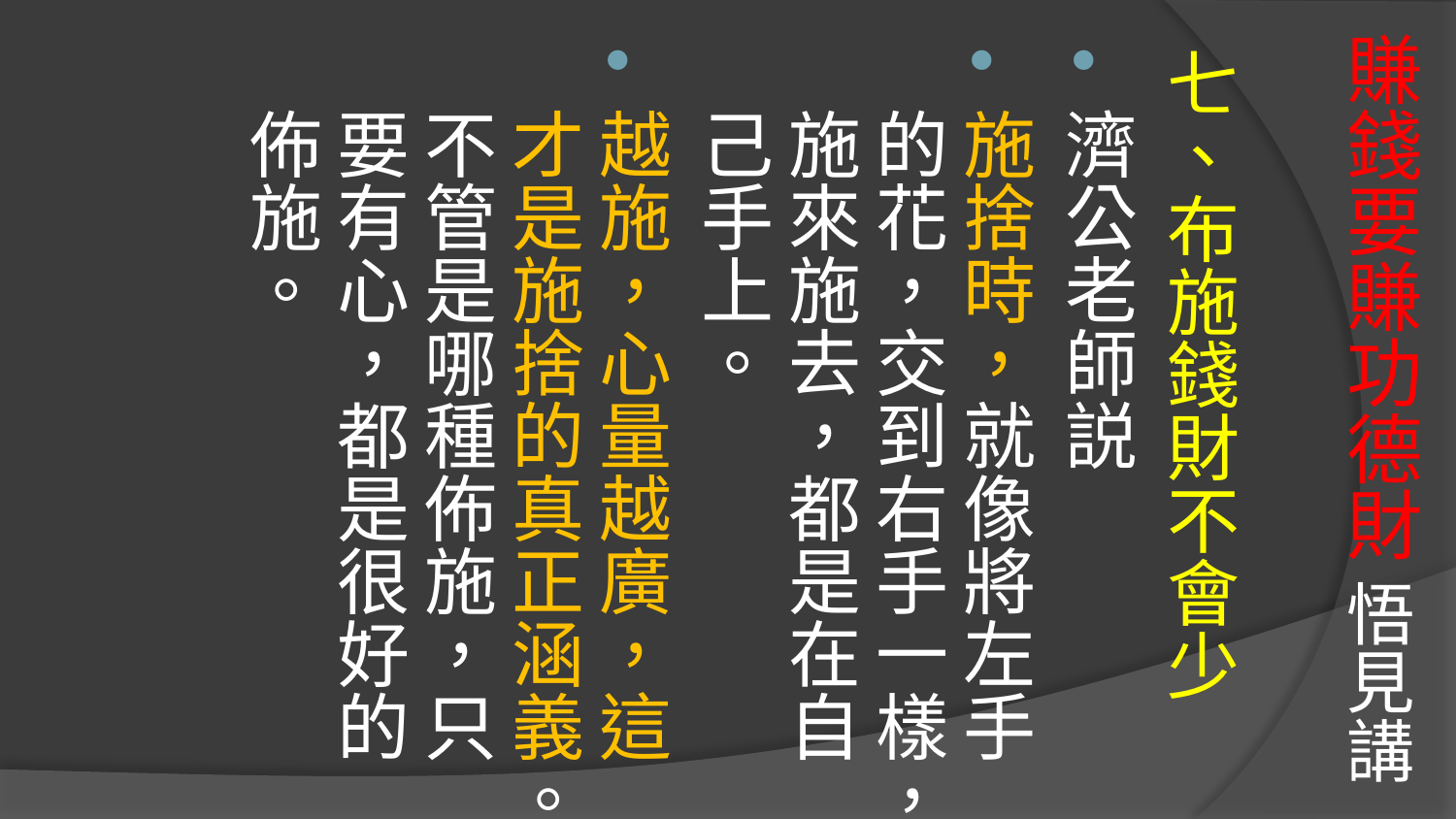

# 賺錢要賺功德財 悟見講
七、布施錢財不會少
濟公老師説
施捨時，就像將左手的花，交到右手一樣，施來施去，都是在自己手上。
越施，心量越廣，這才是施捨的真正涵義。不管是哪種佈施，只要有心，都是很好的佈施。